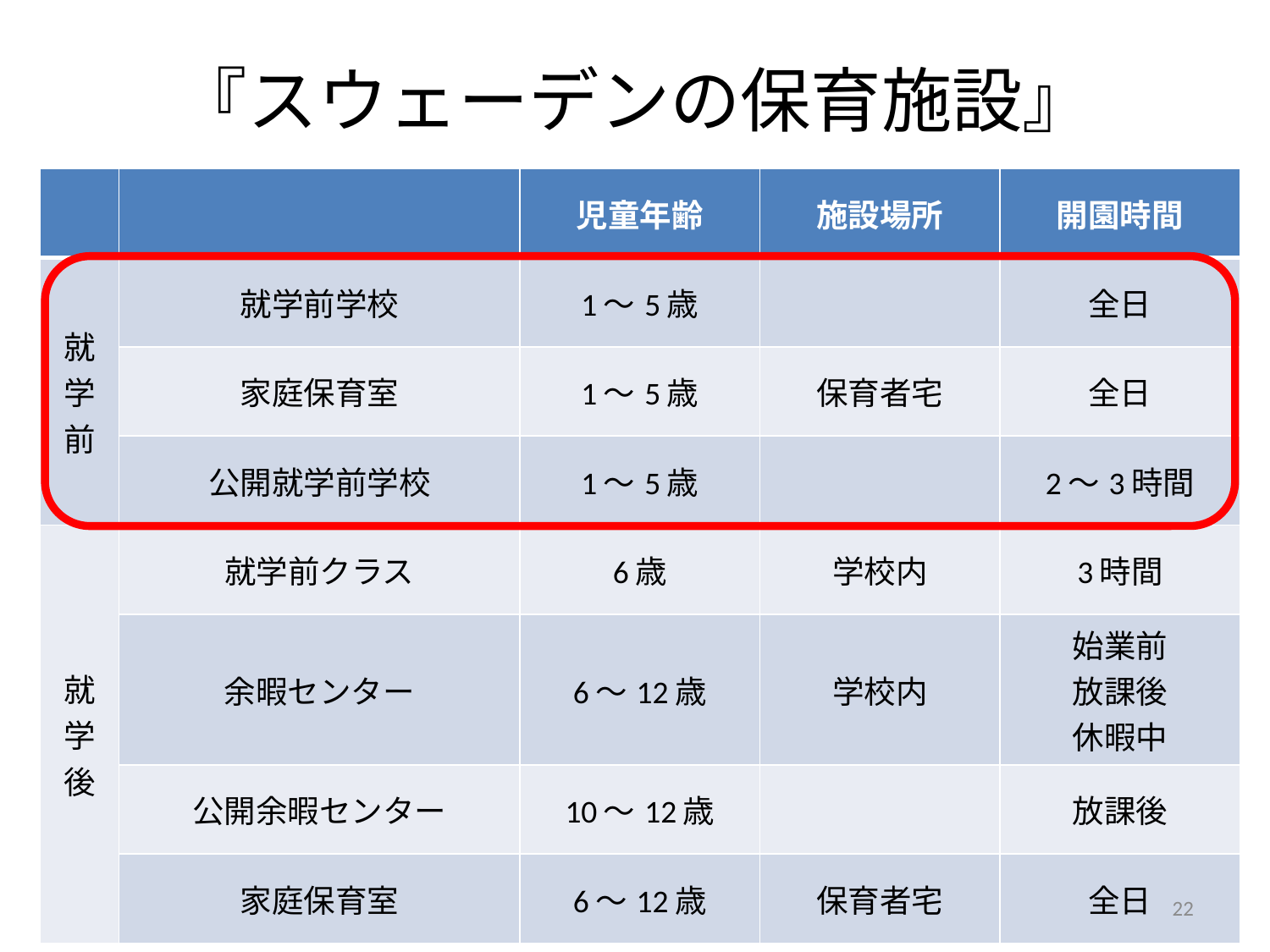

# 『スウェーデンの保育施設』
|  |  | 児童年齢 | 施設場所 | 開園時間 |
| --- | --- | --- | --- | --- |
| 就学前 | 就学前学校 | 1～5歳 |  | 全日 |
|  | 家庭保育室 | 1～5歳 | 保育者宅 | 全日 |
|  | 公開就学前学校 | 1～5歳 |  | 2～3時間 |
| 就学後 | 就学前クラス | 6歳 | 学校内 | 3時間 |
|  | 余暇センター | 6～12歳 | 学校内 | 始業前 放課後 休暇中 |
|  | 公開余暇センター | 10～12歳 |  | 放課後 |
|  | 家庭保育室 | 6～12歳 | 保育者宅 | 全日 |

22